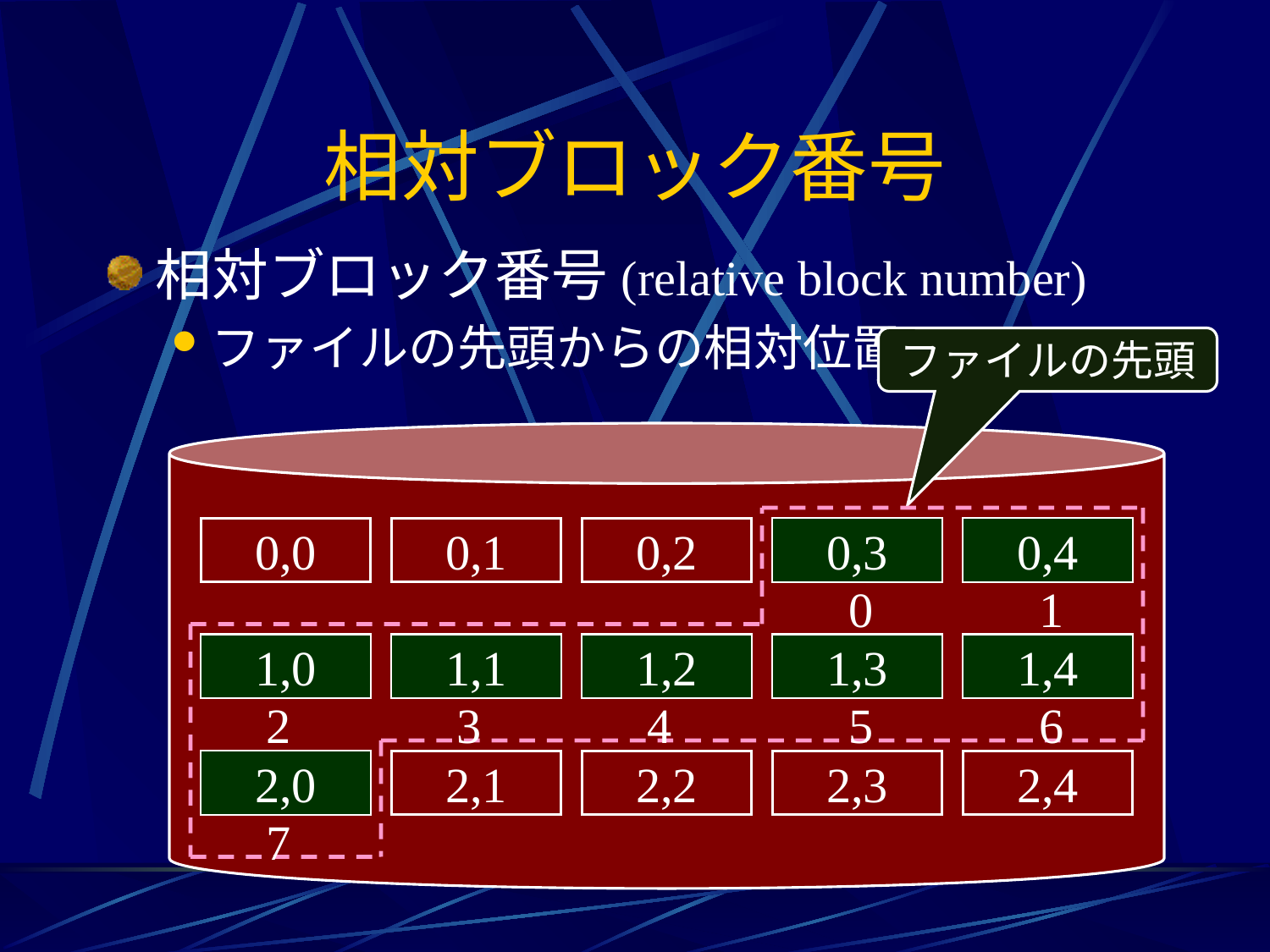

# 相対ブロック番号
相対ブロック番号(relative block number)
ファイルの先頭からの相対位置
ファイルの先頭

0,3
0,4
1,0
1,1
1,2
1,3
1,4
2,0

0,0
0,1
0,2
0,3
0,4
0
1
2
3
4
5
6
7
1,0
1,1
1,2
1,3
1,4
2,0
2,1
2,2
2,3
2,4